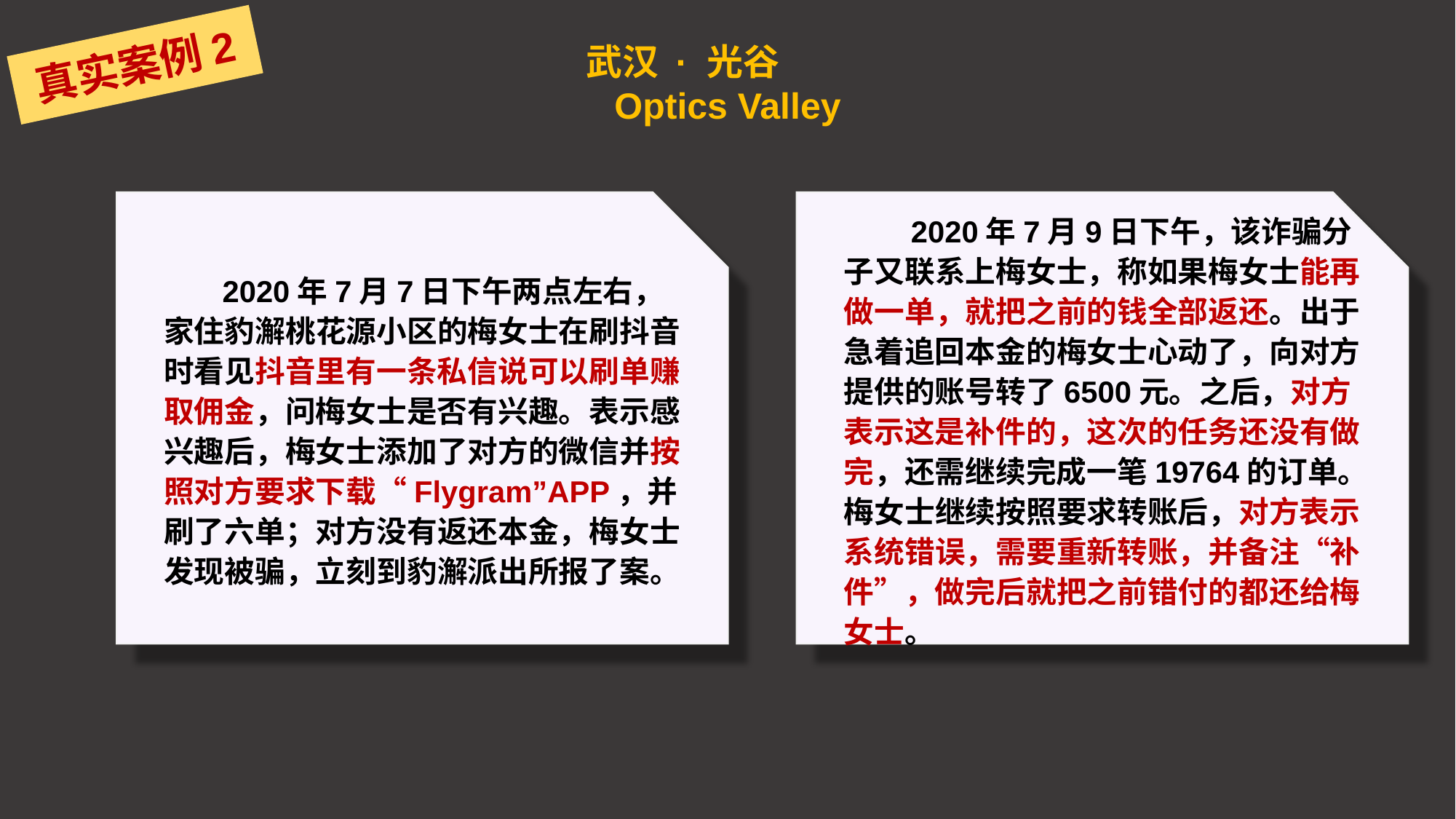

真实案例2
武汉 · 光谷
Optics Valley
       2020年7月7日下午两点左右，家住豹澥桃花源小区的梅女士在刷抖音时看见抖音里有一条私信说可以刷单赚取佣金，问梅女士是否有兴趣。表示感兴趣后，梅女士添加了对方的微信并按照对方要求下载“Flygram”APP，并刷了六单；对方没有返还本金，梅女士发现被骗，立刻到豹澥派出所报了案。
        2020年7月9日下午，该诈骗分子又联系上梅女士，称如果梅女士能再做一单，就把之前的钱全部返还。出于急着追回本金的梅女士心动了，向对方提供的账号转了6500元。之后，对方表示这是补件的，这次的任务还没有做完，还需继续完成一笔19764的订单。梅女士继续按照要求转账后，对方表示系统错误，需要重新转账，并备注“补件”，做完后就把之前错付的都还给梅女士。